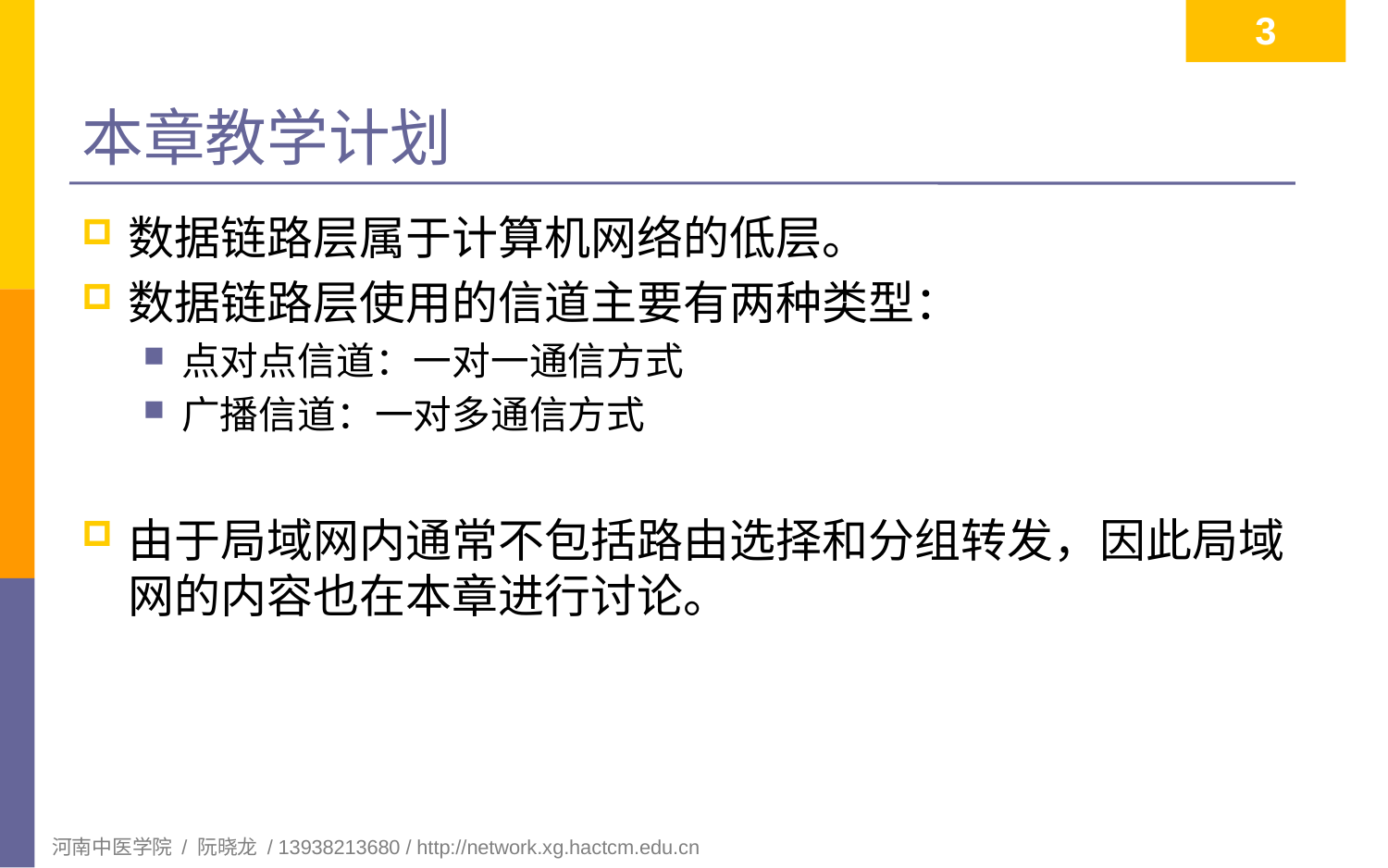

3
# 本章教学计划

数据链路层属于计算机网络的低层。
数据链路层使用的信道主要有两种类型：
点对点信道：一对一通信方式
广播信道：一对多通信方式

由于局域网内通常不包括路由选择和分组转发，因此局域网的内容也在本章进行讨论。